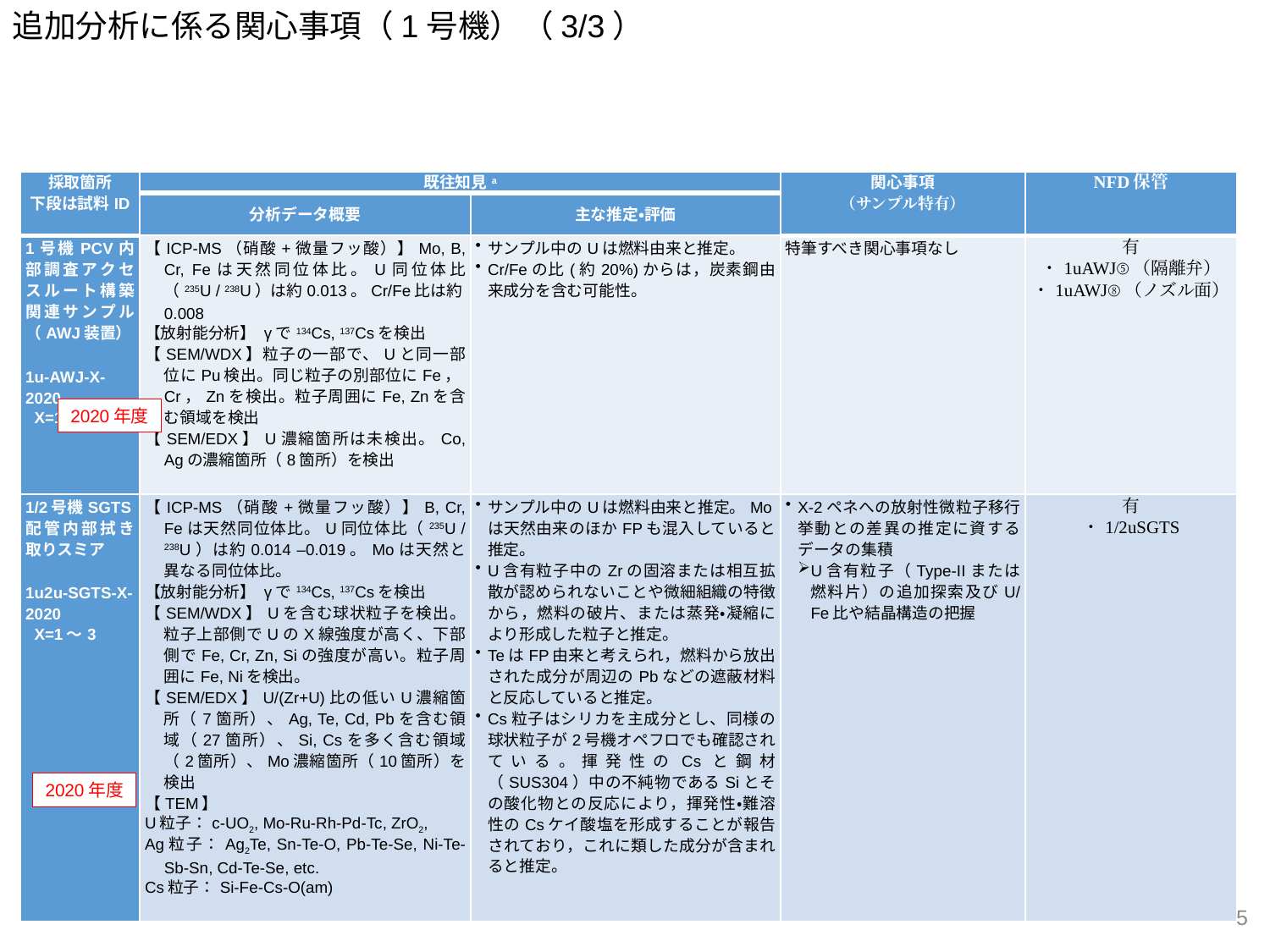

追加分析に係る関心事項（1号機）（3/3）
| 採取箇所 下段は試料ID | 既往知見a |  | 関心事項 （サンプル特有） | NFD保管 |
| --- | --- | --- | --- | --- |
|  | 分析データ概要 | 主な推定・評価 |  |  |
| 1号機PCV内部調査アクセスルート構築関連サンプル（AWJ装置）   1u-AWJ-X-2020 X=1～3 | 【ICP-MS（硝酸+微量フッ酸）】Mo, B, Cr, Feは天然同位体比。U同位体比（235U / 238U）は約0.013。Cr/Fe比は約0.008 【放射能分析】 γで134Cs, 137Csを検出 【SEM/WDX】粒子の一部で、Uと同一部位にPu検出。同じ粒子の別部位にFe，Cr，Znを検出。粒子周囲にFe, Znを含む領域を検出 【SEM/EDX】U濃縮箇所は未検出。Co, Agの濃縮箇所（8箇所）を検出 | サンプル中のUは燃料由来と推定。 Cr/Feの比(約20%)からは，炭素鋼由来成分を含む可能性。 | 特筆すべき関心事項なし | 有 ・1uAWJ⑤（隔離弁） ・1uAWJ⑧（ノズル面） |
| 1/2号機SGTS配管内部拭き取りスミア   1u2u-SGTS-X-2020 X=1～3 | 【ICP-MS（硝酸+微量フッ酸）】B, Cr, Feは天然同位体比。U同位体比（235U / 238U）は約0.014 –0.019。Moは天然と異なる同位体比。 【放射能分析】 γで134Cs, 137Csを検出 【SEM/WDX】Uを含む球状粒子を検出。粒子上部側でUのX線強度が高く、下部側でFe, Cr, Zn, Siの強度が高い。粒子周囲にFe, Niを検出。 【SEM/EDX】U/(Zr+U)比の低いU濃縮箇所（7箇所）、Ag, Te, Cd, Pbを含む領域（27箇所）、Si, Csを多く含む領域（2箇所）、Mo濃縮箇所（10箇所）を検出 【TEM】 U粒子：c-UO2, Mo-Ru-Rh-Pd-Tc, ZrO2, Ag粒子：Ag2Te, Sn-Te-O, Pb-Te-Se, Ni-Te-Sb-Sn, Cd-Te-Se, etc. Cs粒子：Si-Fe-Cs-O(am) | サンプル中のUは燃料由来と推定。Moは天然由来のほかFPも混入していると推定。 U含有粒子中のZrの固溶または相互拡散が認められないことや微細組織の特徴から，燃料の破片、または蒸発・凝縮により形成した粒子と推定。 TeはFP由来と考えられ，燃料から放出された成分が周辺のPbなどの遮蔽材料と反応していると推定。 Cs粒子はシリカを主成分とし、同様の球状粒子が2号機オペフロでも確認されている。揮発性のCsと鋼材（SUS304）中の不純物であるSiとその酸化物との反応により，揮発性・難溶性のCsケイ酸塩を形成することが報告されており，これに類した成分が含まれると推定。 | X-2ペネへの放射性微粒子移行挙動との差異の推定に資するデータの集積 U含有粒子（Type-IIまたは燃料片）の追加探索及びU/Fe比や結晶構造の把握 | 有 ・1/2uSGTS |
2020年度
2020年度
5